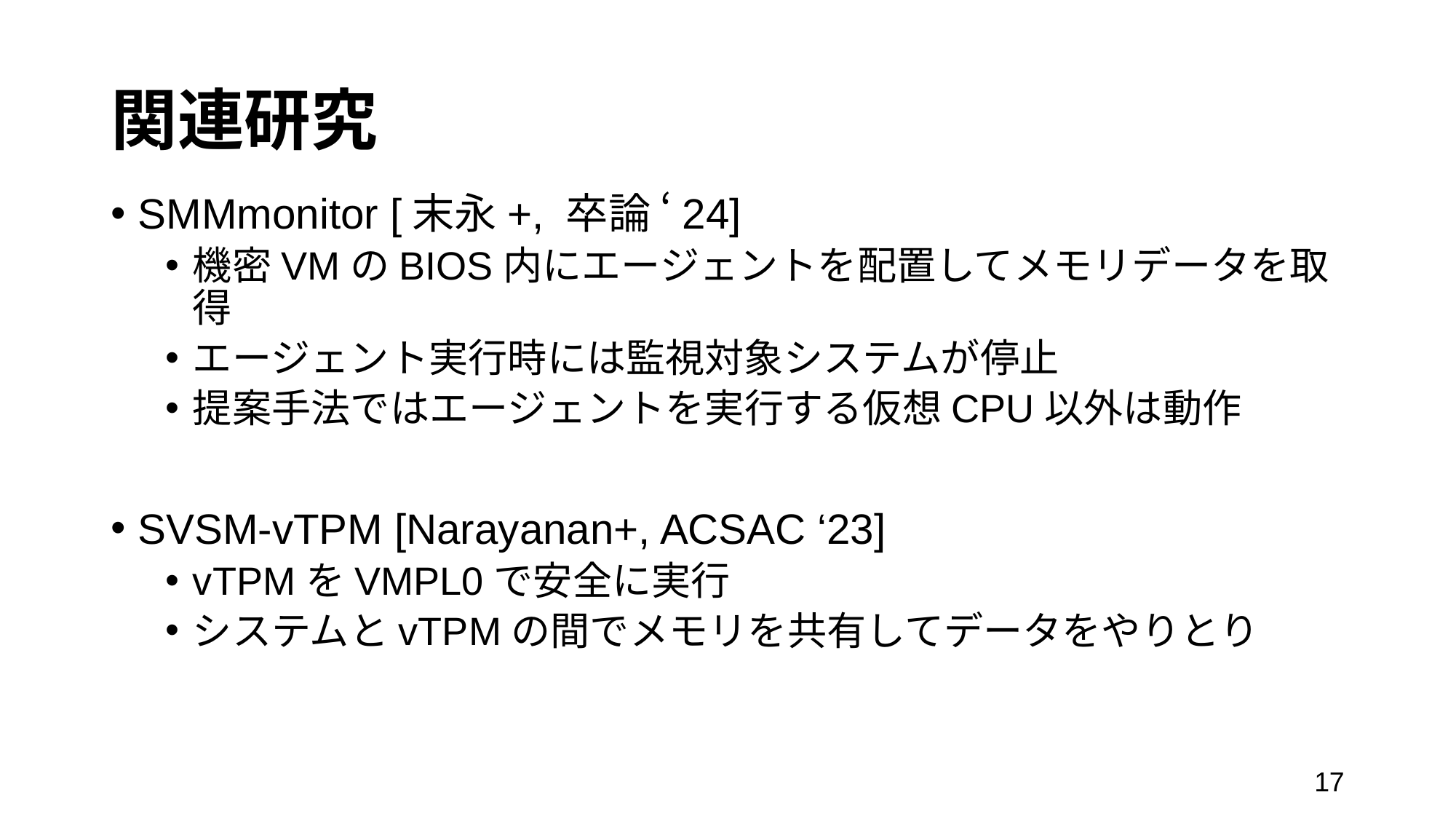

# 関連研究
SMMmonitor [末永+, 卒論 ‘24]
機密VMのBIOS内にエージェントを配置してメモリデータを取得
エージェント実行時には監視対象システムが停止
提案手法ではエージェントを実行する仮想CPU以外は動作

SVSM-vTPM [Narayanan+, ACSAC ‘23]
vTPMをVMPL0で安全に実行
システムとvTPMの間でメモリを共有してデータをやりとり

17